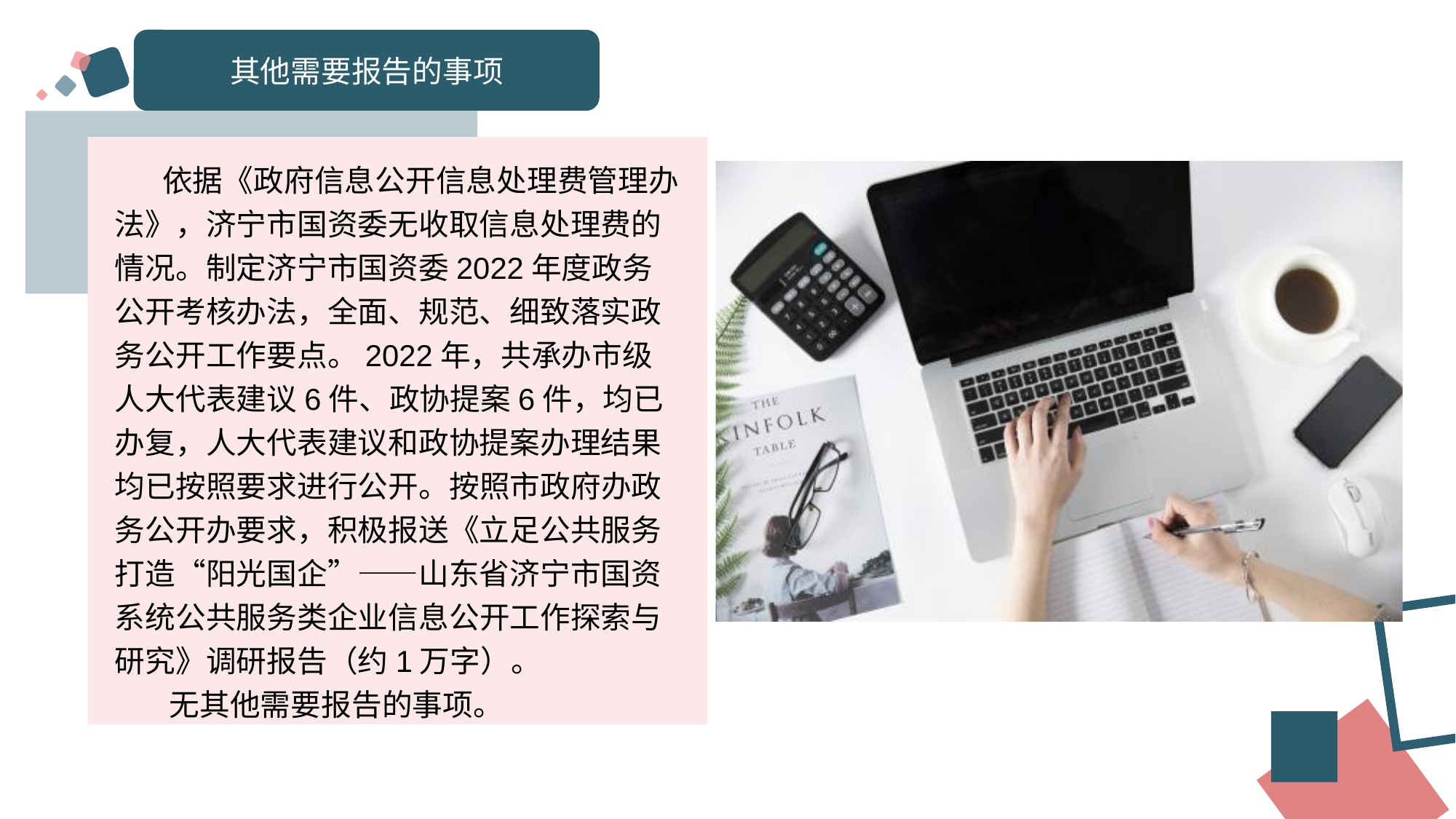

其他需要报告的事项
情绪与情绪管理概述

      依据《政府信息公开信息处理费管理办法》，济宁市国资委无收取信息处理费的情况。制定济宁市国资委2022年度政务公开考核办法，全面、规范、细致落实政务公开工作要点。2022年，共承办市级人大代表建议6件、政协提案6件，均已办复，人大代表建议和政协提案办理结果均已按照要求进行公开。按照市政府办政务公开办要求，积极报送《立足公共服务  打造“阳光国企”——山东省济宁市国资系统公共服务类企业信息公开工作探索与研究》调研报告（约1万字）。
       无其他需要报告的事项。

e7d195523061f1c029d8a470330beef7eecbf578a74c67be34E755975358C32C42B60046E65E5AB2B817CFACDA70963A03272FA99D31C85E250EFEC4061BFB07F05F931B289192FCB8E0285A555C1F230D307BE5C25C0A023A9868BE4DC722F304C024870D51F93B1C73F8B0BFA1FC623C98224856AC19AACB53BF009612A79383772CE3D9D4DAA720XX.037AAAD45827A9CF